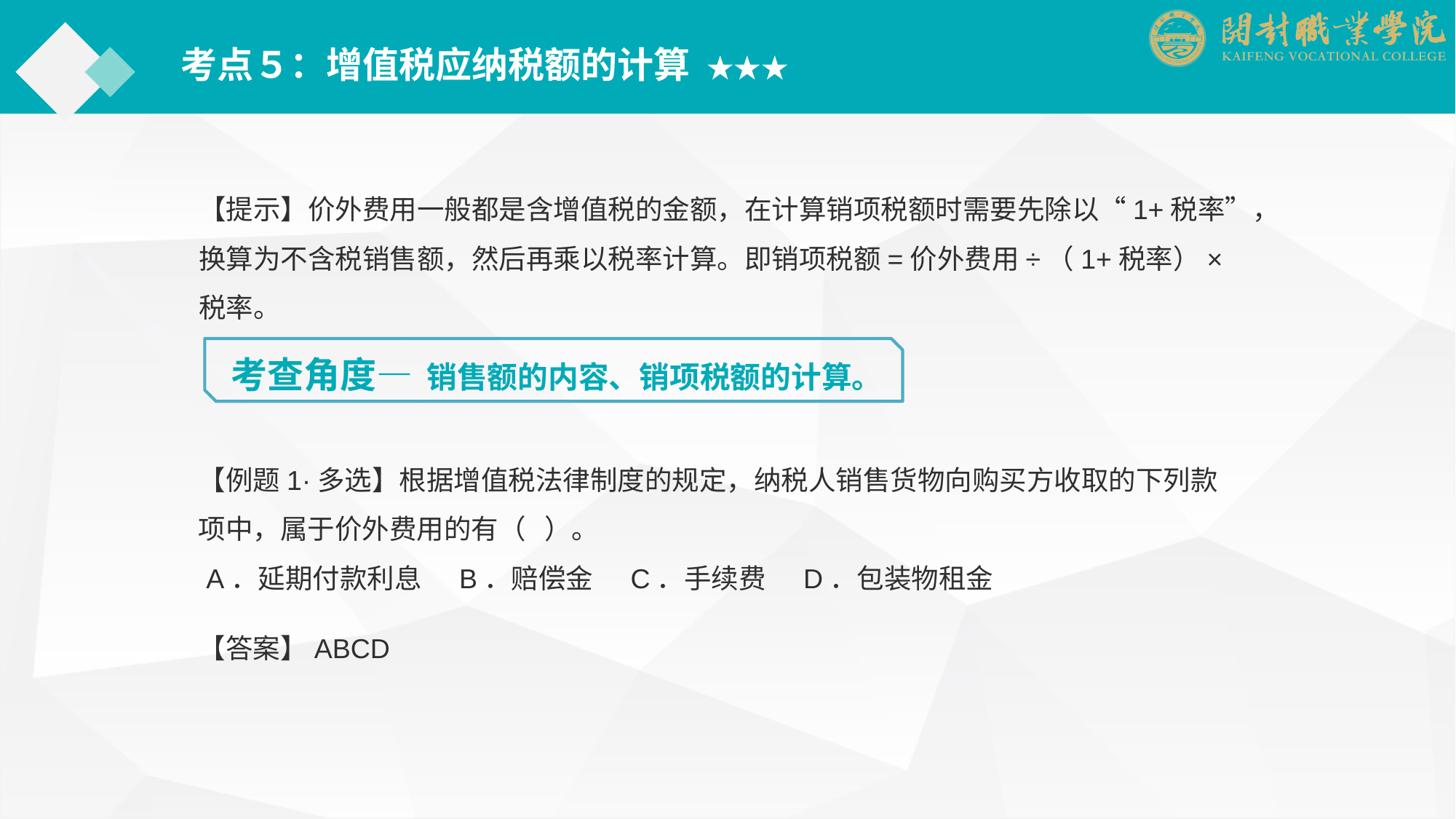

考点５：增值税应纳税额的计算  ★★★
【提示】价外费用一般都是含增值税的金额，在计算销项税额时需要先除以“1+税率”，换算为不含税销售额，然后再乘以税率计算。即销项税额=价外费用÷（1+税率）×税率。
考查角度—  销售额的内容、销项税额的计算。

【例题1·多选】根据增值税法律制度的规定，纳税人销售货物向购买方收取的下列款项中，属于价外费用的有（   ）。
 A．延期付款利息     B．赔偿金     C．手续费     D．包装物租金
【答案】ABCD